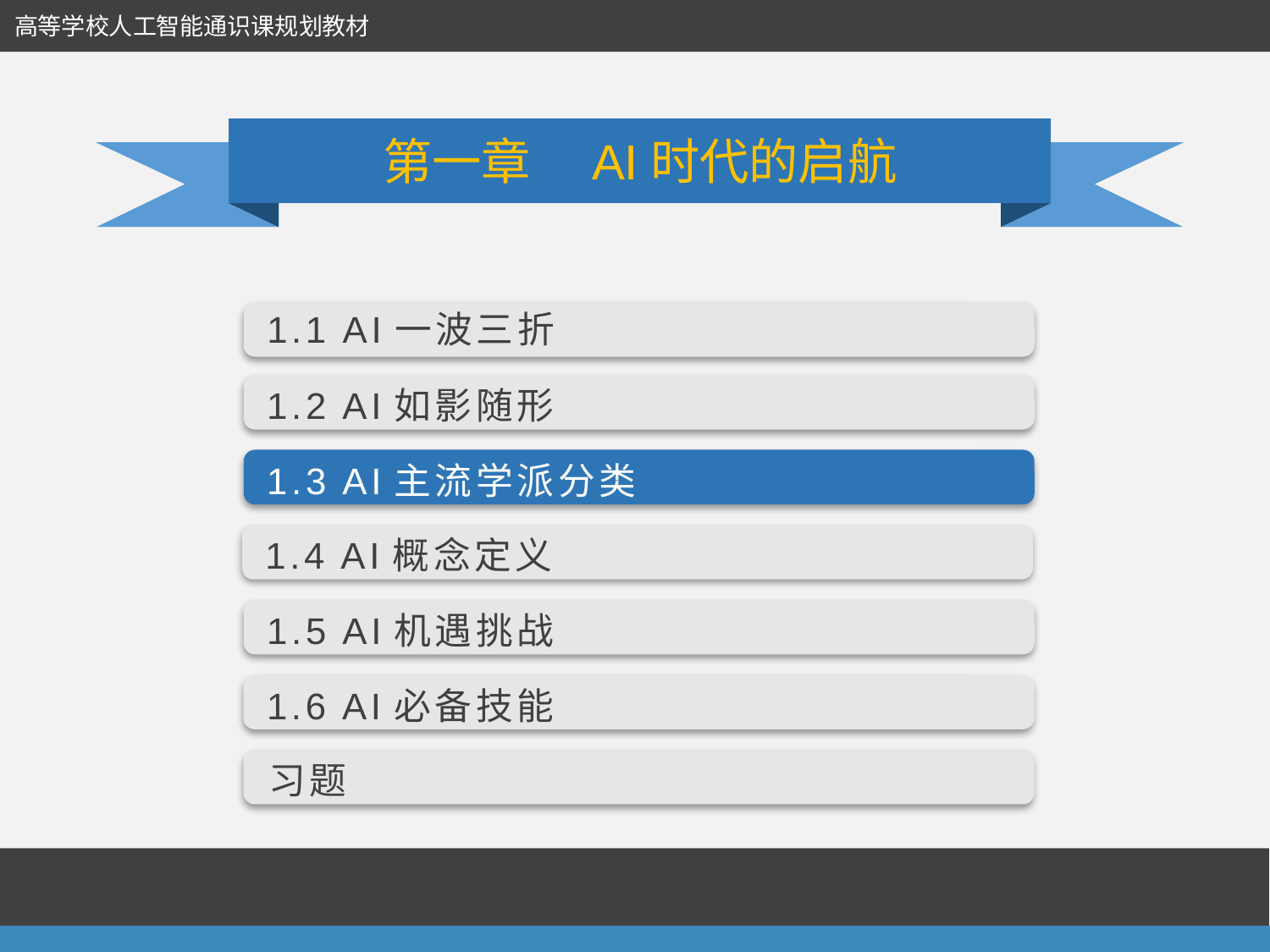

高等学校人工智能通识课规划教材

第一章　AI时代的启航
1.1 AI一波三折

1.2 AI如影随形

1.3 AI主流学派分类

1.4 AI概念定义

1.5 AI机遇挑战

1.6 AI必备技能

习题